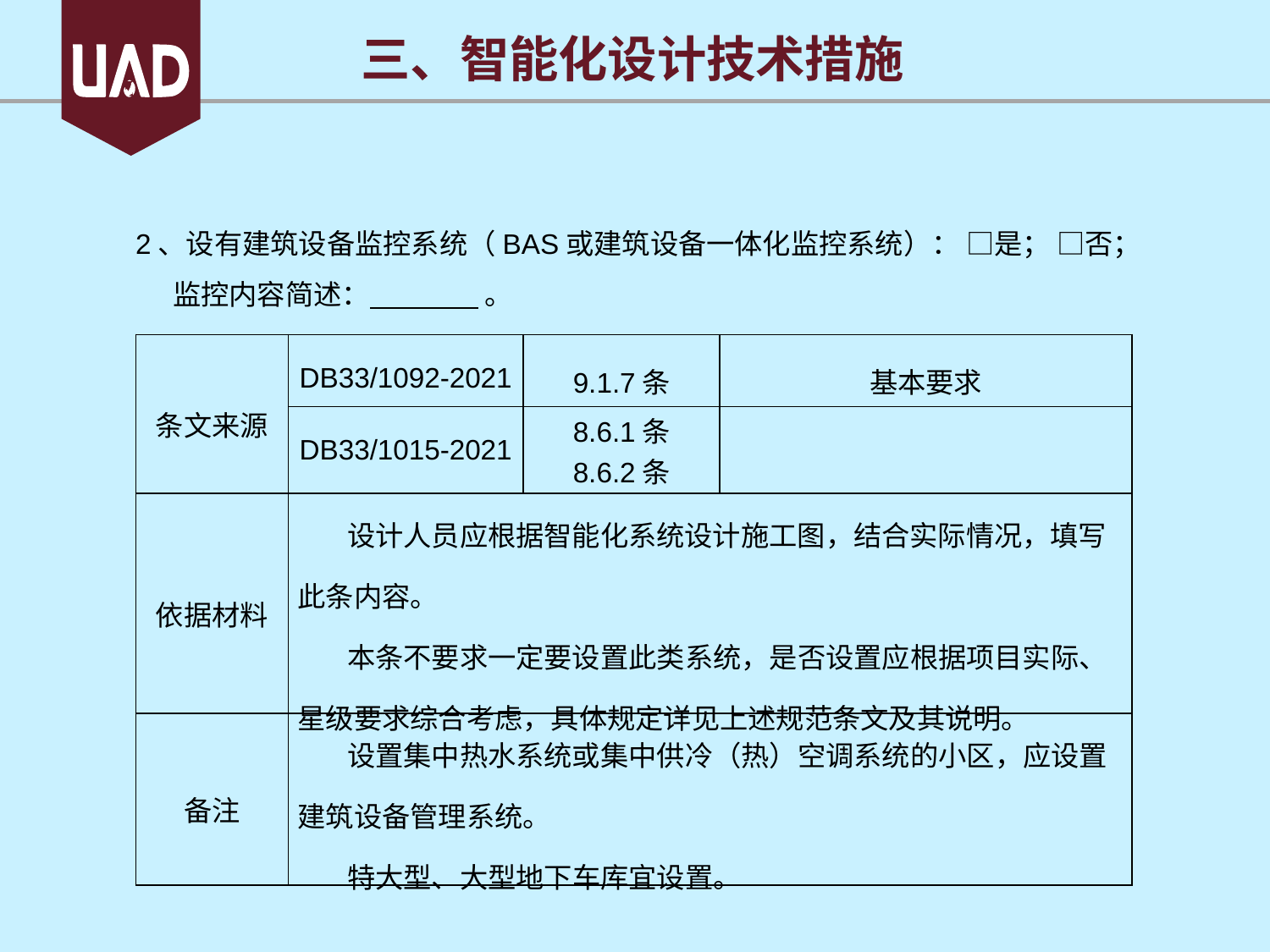

三、智能化设计技术措施
2、设有建筑设备监控系统（BAS或建筑设备一体化监控系统）： □是； □否；
监控内容简述：                  。
| 条文来源 | DB33/1092-2021 | 9.1.7条 | 基本要求 |
| --- | --- | --- | --- |
|  | DB33/1015-2021 | 8.6.1条 8.6.2条 |  |
| 依据材料 | 设计人员应根据智能化系统设计施工图，结合实际情况，填写此条内容。 本条不要求一定要设置此类系统，是否设置应根据项目实际、星级要求综合考虑，具体规定详见上述规范条文及其说明。 |  |  |
| 备注 | 设置集中热水系统或集中供冷（热）空调系统的小区，应设置建筑设备管理系统。 特大型、大型地下车库宜设置。 |  |  |